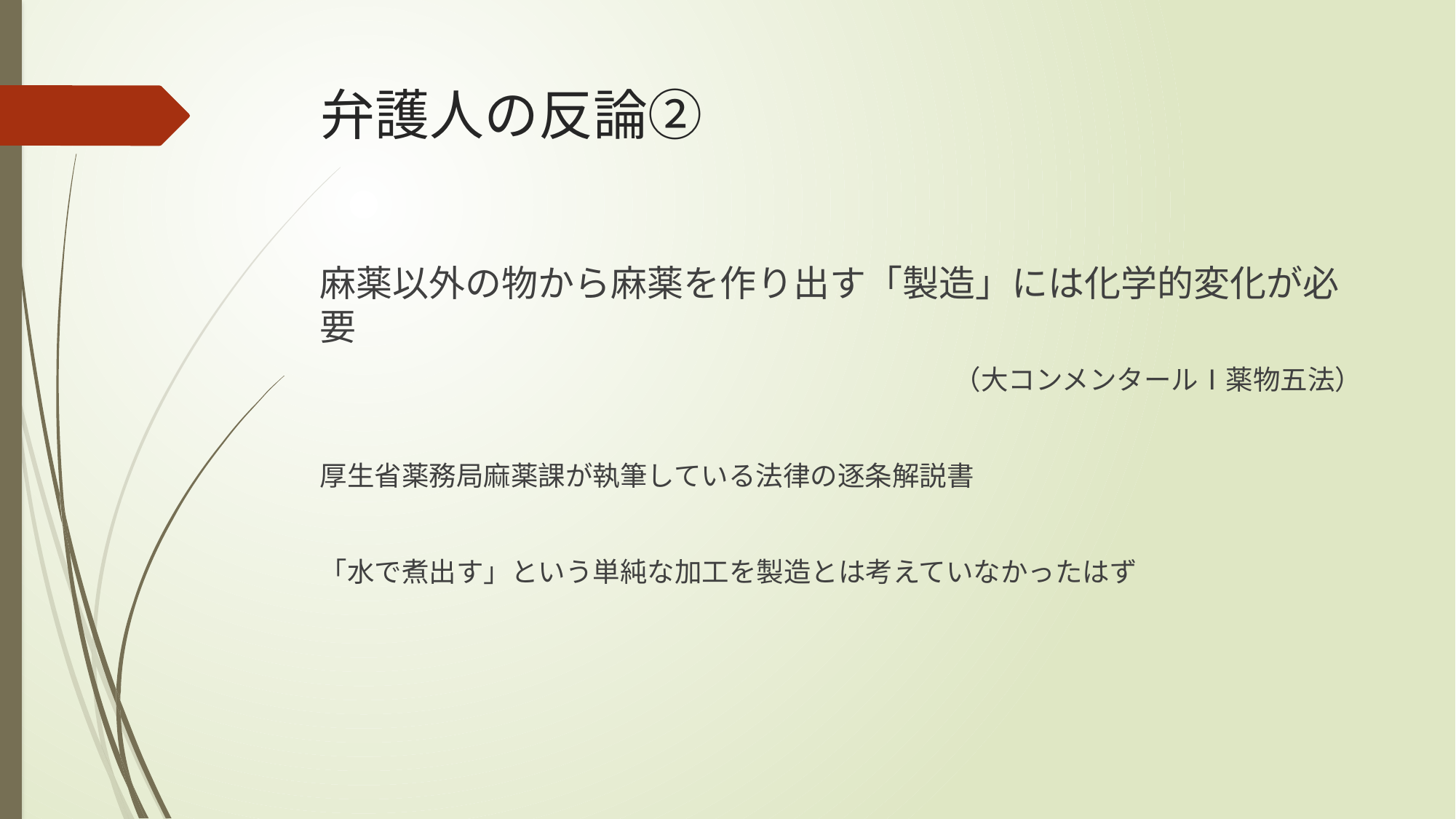

# 弁護人の反論②
麻薬以外の物から麻薬を作り出す「製造」には化学的変化が必要
（大コンメンタールⅠ薬物五法）

厚生省薬務局麻薬課が執筆している法律の逐条解説書

「水で煮出す」という単純な加工を製造とは考えていなかったはず